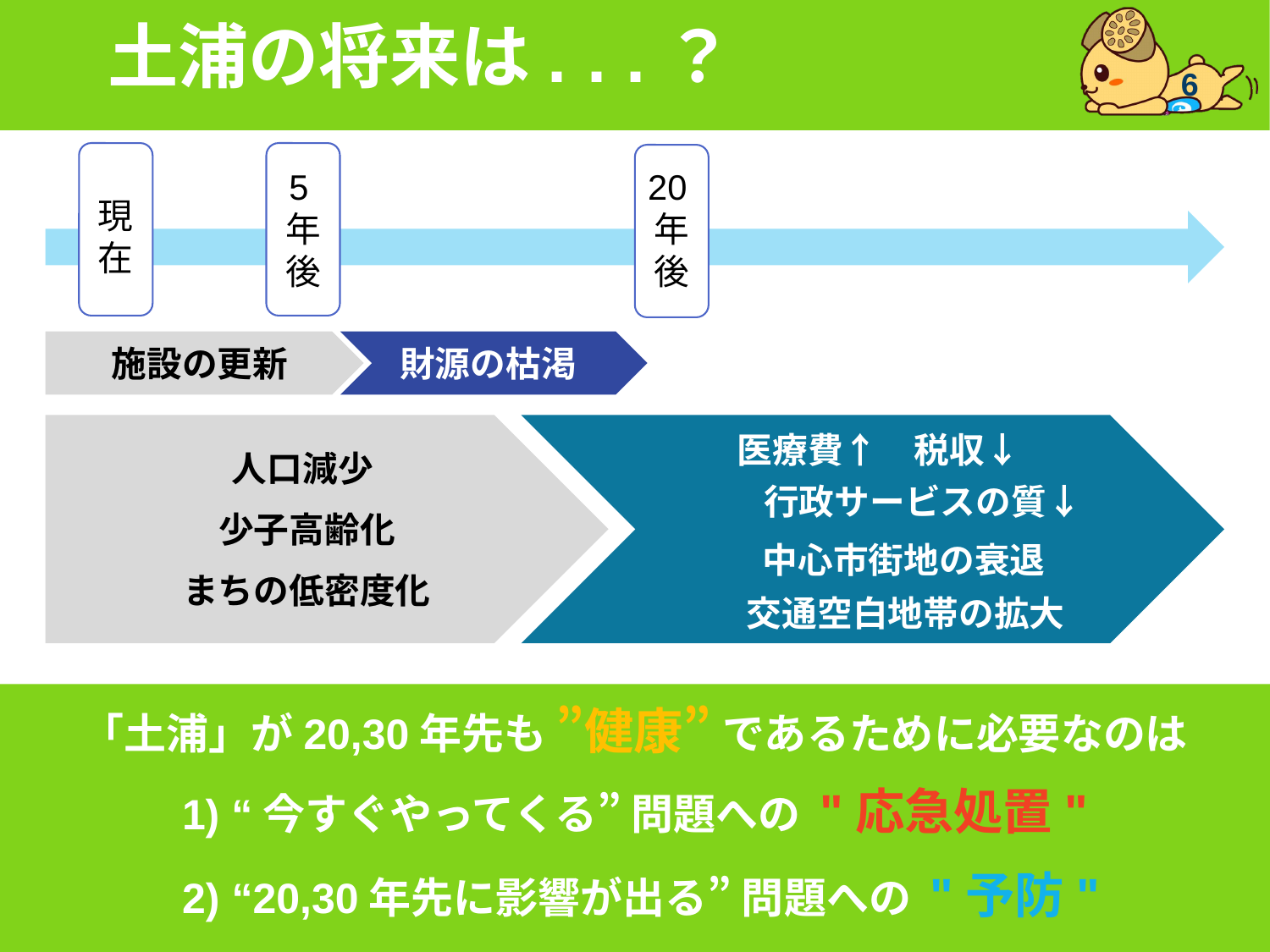

# 土浦の将来は. . .？
6

現在

5年後

20年後

施設の更新
財源の枯渇

人口減少
少子高齢化
まちの低密度化

医療費↑　税収↓
行政サービスの質↓

中心市街地の衰退
交通空白地帯の拡大

「土浦」が20,30年先も ”健康” であるために必要なのは
1) “今すぐやってくる” 問題への "応急処置"
 2) “20,30年先に影響が出る” 問題への "予防"